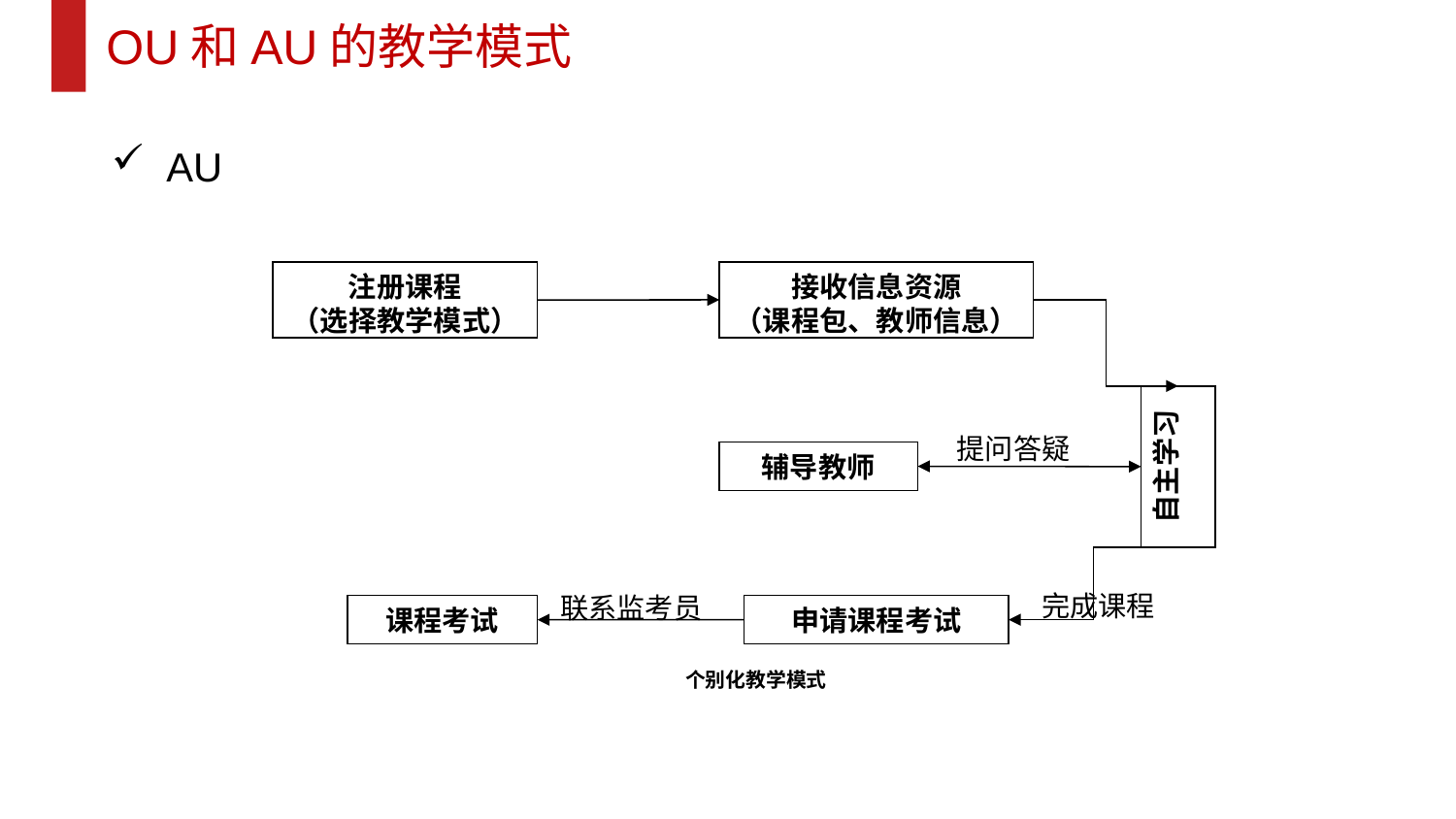

OU和AU的教学模式
AU

接收信息资源
（课程包、教师信息）
注册课程
（选择教学模式）
提问答疑
自主学习
辅导教师
完成课程
课程考试
申请课程考试
个别化教学模式
联系监考员